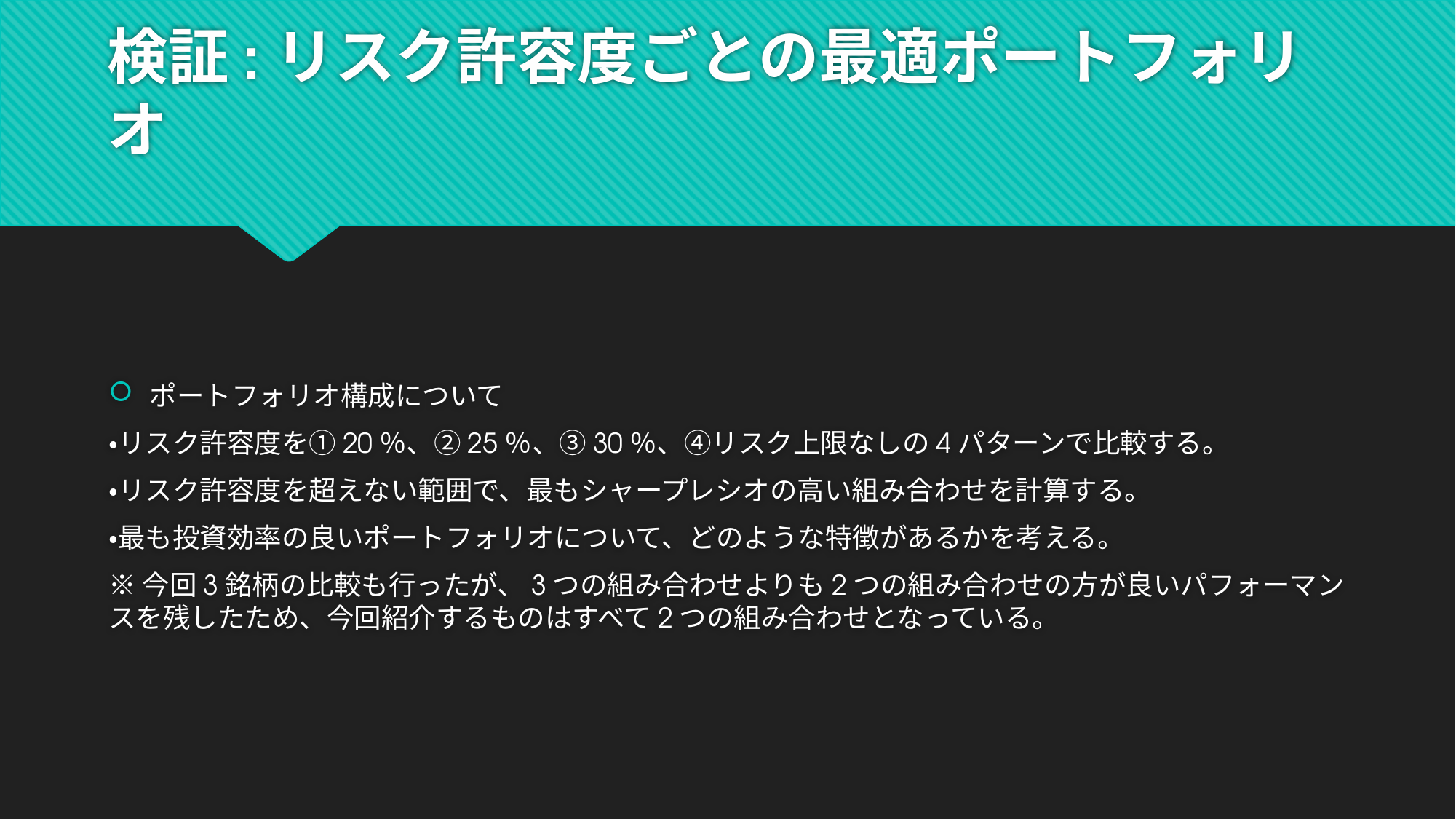

# 検証:リスク許容度ごとの最適ポートフォリオ

ポートフォリオ構成について
・リスク許容度を①20％、②25％、③30％、④リスク上限なしの4パターンで比較する。
・リスク許容度を超えない範囲で、最もシャープレシオの高い組み合わせを計算する。
・最も投資効率の良いポートフォリオについて、どのような特徴があるかを考える。
※今回3銘柄の比較も行ったが、3つの組み合わせよりも2つの組み合わせの方が良いパフォーマンスを残したため、今回紹介するものはすべて2つの組み合わせとなっている。